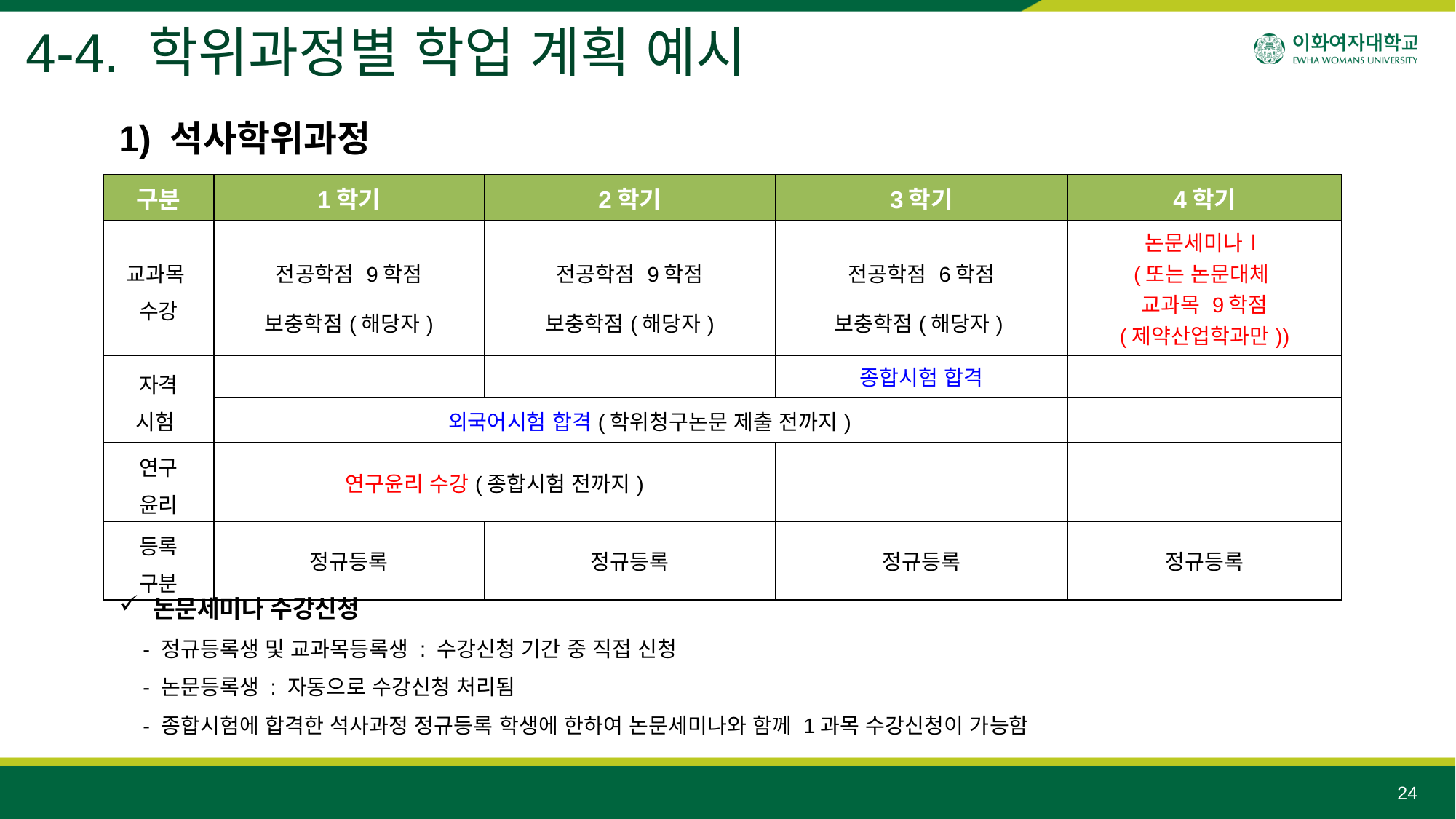

4-4. 학위과정별 학업 계획 예시
1) 석사학위과정
| 구분 | 1학기 | 2학기 | 3학기 | 4학기 |
| --- | --- | --- | --- | --- |
| 교과목 수강 | 전공학점 9학점 보충학점(해당자) | 전공학점 9학점 보충학점(해당자) | 전공학점 6학점 보충학점(해당자) | 논문세미나Ⅰ (또는 논문대체 교과목 9학점 (제약산업학과만)) |
| 자격 시험 |  |  | 종합시험 합격 |  |
|  | 외국어시험 합격(학위청구논문 제출 전까지) |  |  |  |
| 연구 윤리 | 연구윤리 수강(종합시험 전까지) |  |  |  |
| 등록 구분 | 정규등록 | 정규등록 | 정규등록 | 정규등록 |
논문세미나 수강신청
    - 정규등록생 및 교과목등록생 : 수강신청 기간 중 직접 신청
    - 논문등록생 : 자동으로 수강신청 처리됨
    - 종합시험에 합격한 석사과정 정규등록 학생에 한하여 논문세미나와 함께 1과목 수강신청이 가능함
24